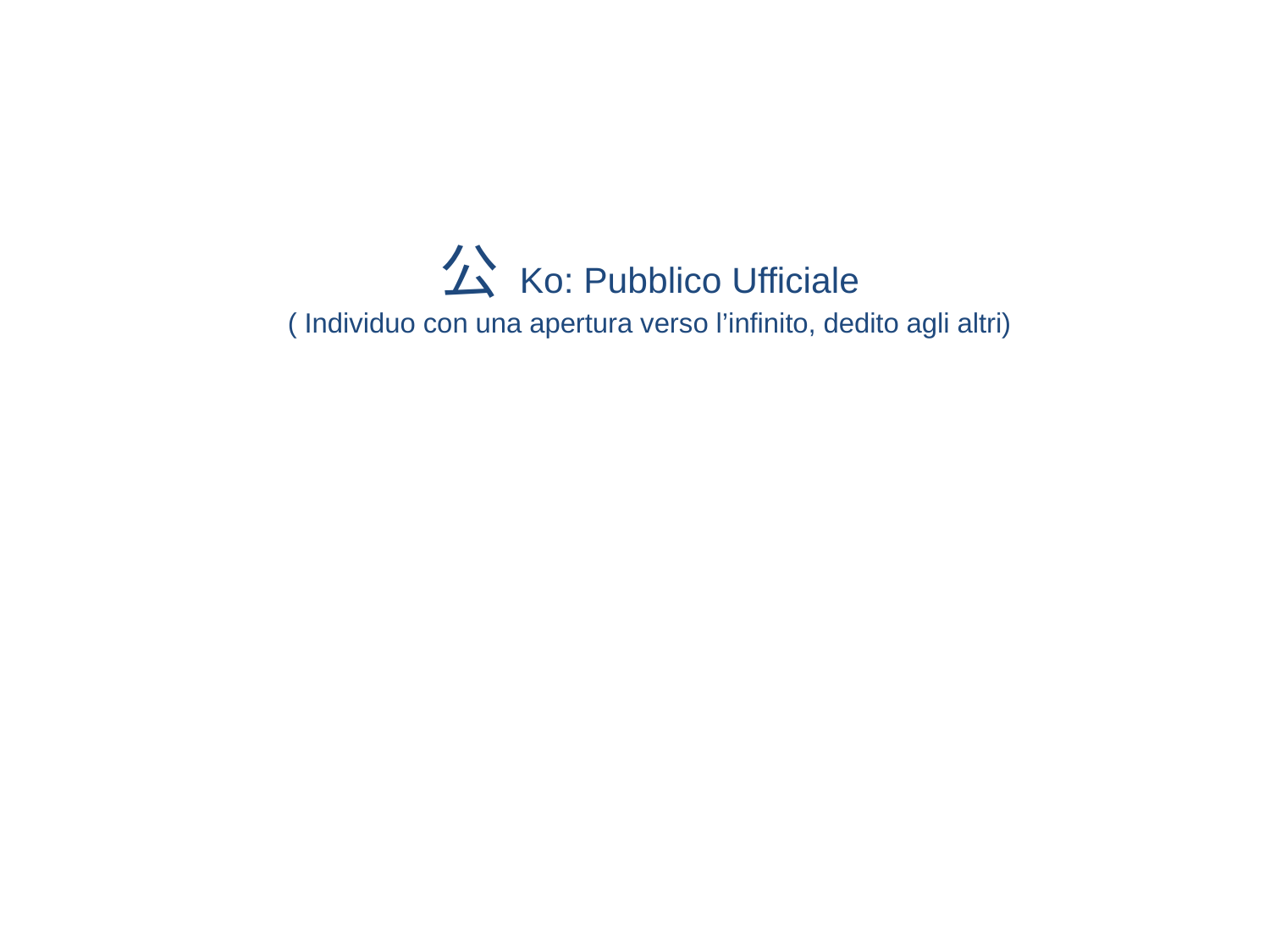

# 公 Ko: Pubblico Ufficiale ( Individuo con una apertura verso l’infinito, dedito agli altri) 証 Sho: Dimostrare, convalidare (Parole rette, oneste, giuste veritiere) 人 Nin: Persona ( In piedi, vigile)